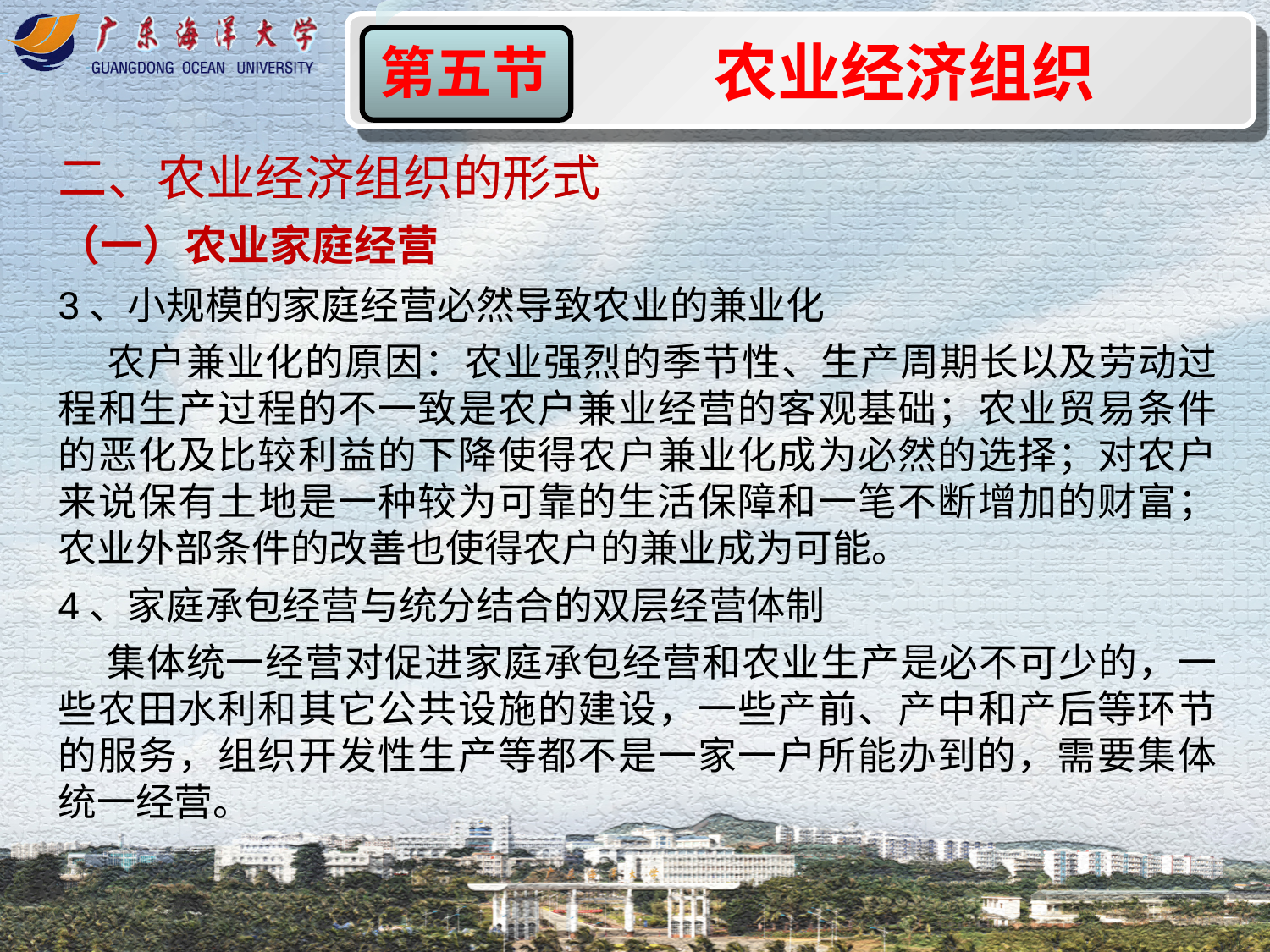

农业经济组织

第五节
二、农业经济组织的形式
（一）农业家庭经营
3、小规模的家庭经营必然导致农业的兼业化
    农户兼业化的原因：农业强烈的季节性、生产周期长以及劳动过程和生产过程的不一致是农户兼业经营的客观基础；农业贸易条件的恶化及比较利益的下降使得农户兼业化成为必然的选择；对农户来说保有土地是一种较为可靠的生活保障和一笔不断增加的财富；农业外部条件的改善也使得农户的兼业成为可能。
4、家庭承包经营与统分结合的双层经营体制
    集体统一经营对促进家庭承包经营和农业生产是必不可少的，一些农田水利和其它公共设施的建设，一些产前、产中和产后等环节的服务，组织开发性生产等都不是一家一户所能办到的，需要集体统一经营。